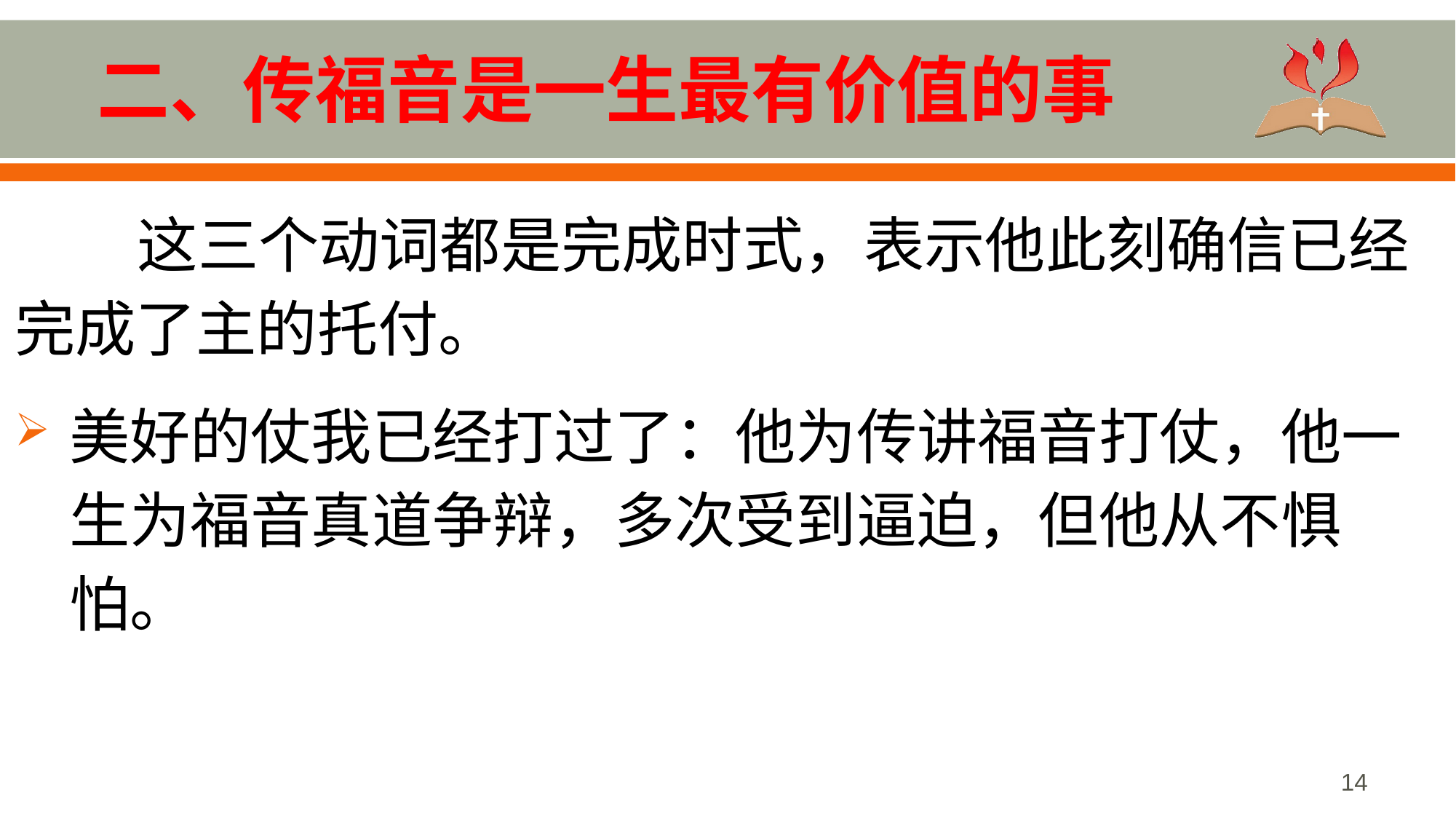

# 二、传福音是一生最有价值的事
这三个动词都是完成时式，表示他此刻确信已经完成了主的托付。
美好的仗我已经打过了：他为传讲福音打仗，他一生为福音真道争辩，多次受到逼迫，但他从不惧怕。

14